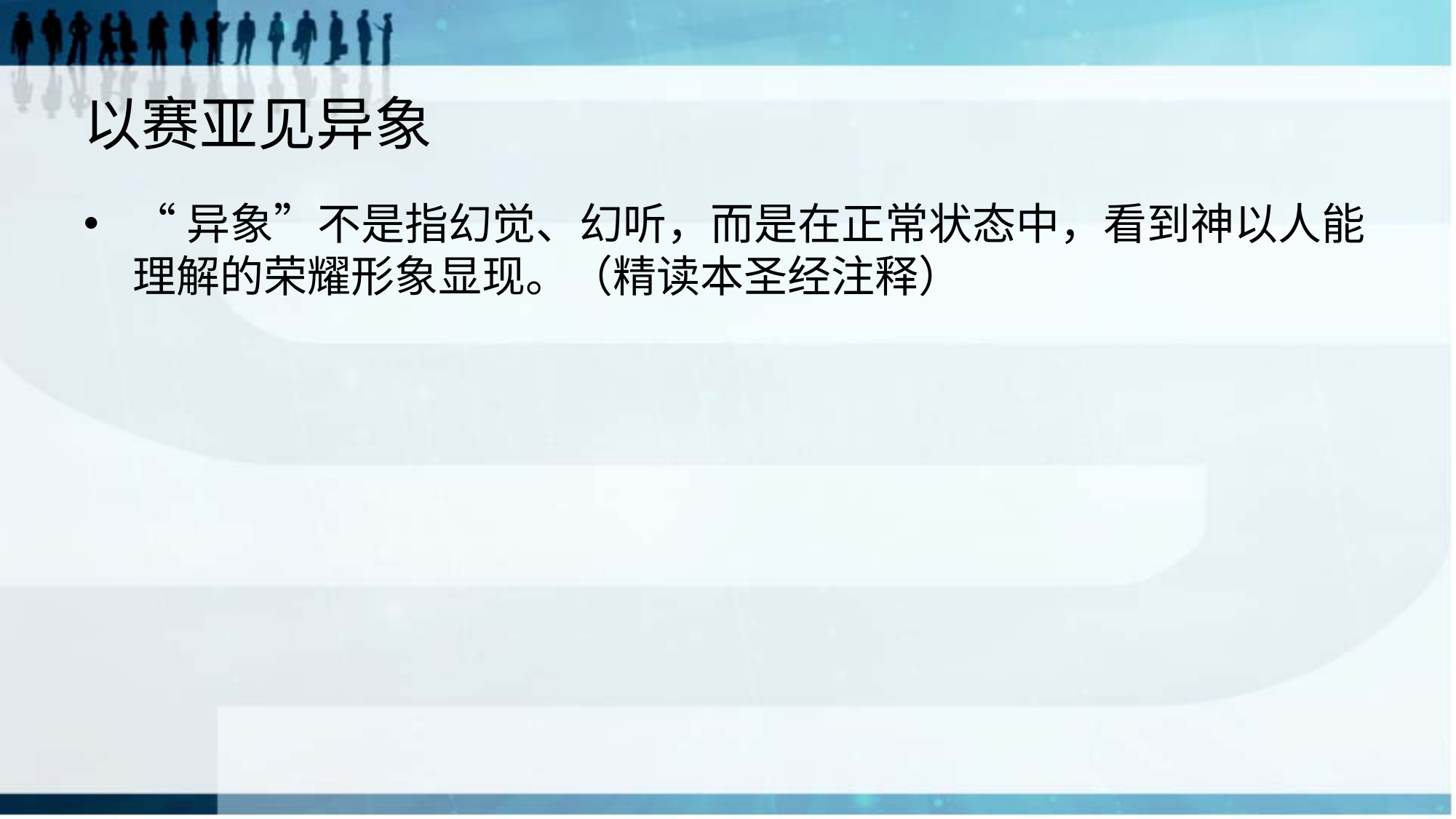

# 以赛亚见异象
“异象”不是指幻觉、幻听，而是在正常状态中，看到神以人能理解的荣耀形象显现。（精读本圣经注释）